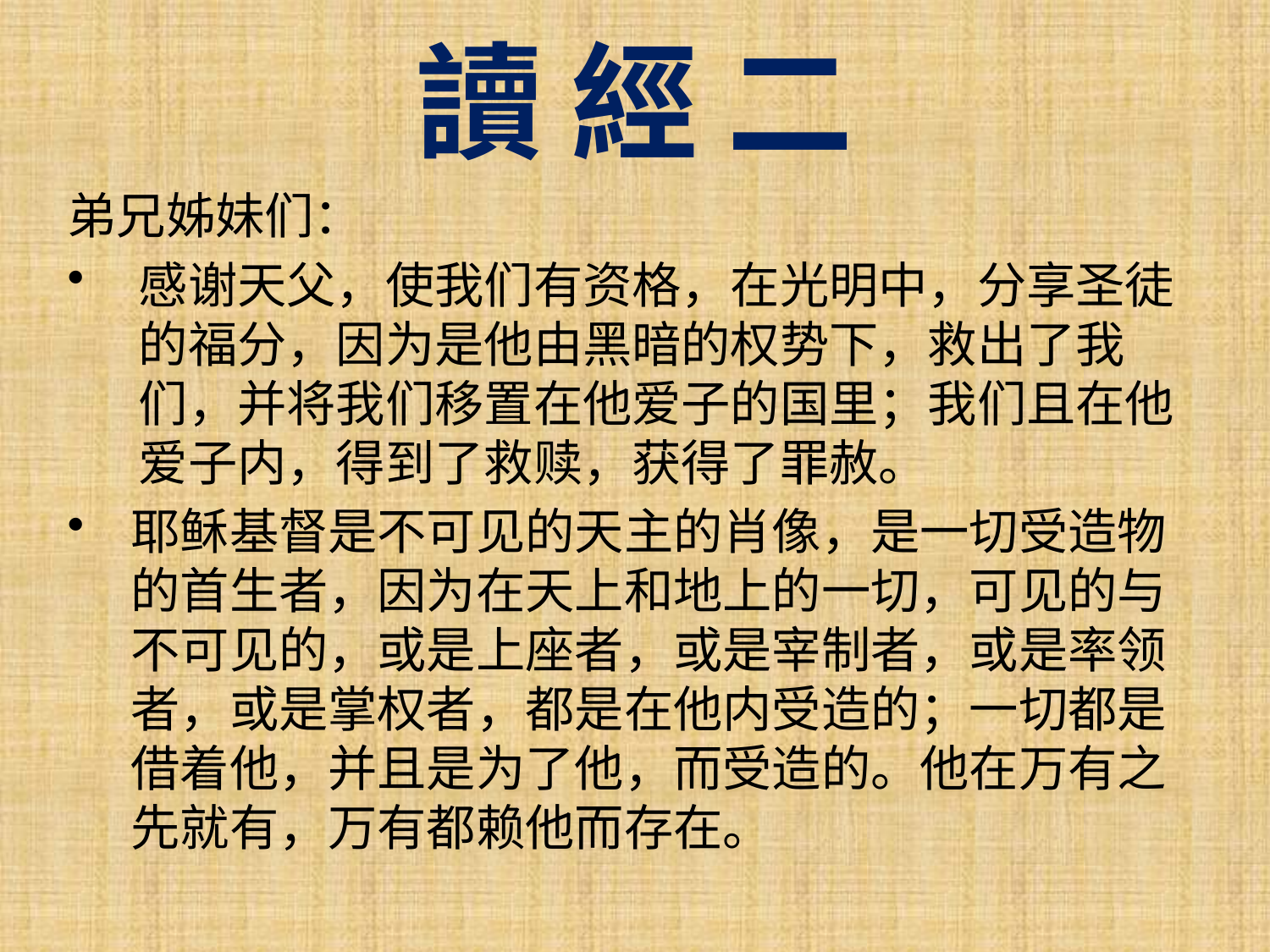

讀 經 二
弟兄姊妹们：
感谢天父，使我们有资格，在光明中，分享圣徒的福分，因为是他由黑暗的权势下，救出了我们，并将我们移置在他爱子的国里；我们且在他爱子内，得到了救赎，获得了罪赦。
耶稣基督是不可见的天主的肖像，是一切受造物的首生者，因为在天上和地上的一切，可见的与不可见的，或是上座者，或是宰制者，或是率领者，或是掌权者，都是在他内受造的；一切都是借着他，并且是为了他，而受造的。他在万有之先就有，万有都赖他而存在。